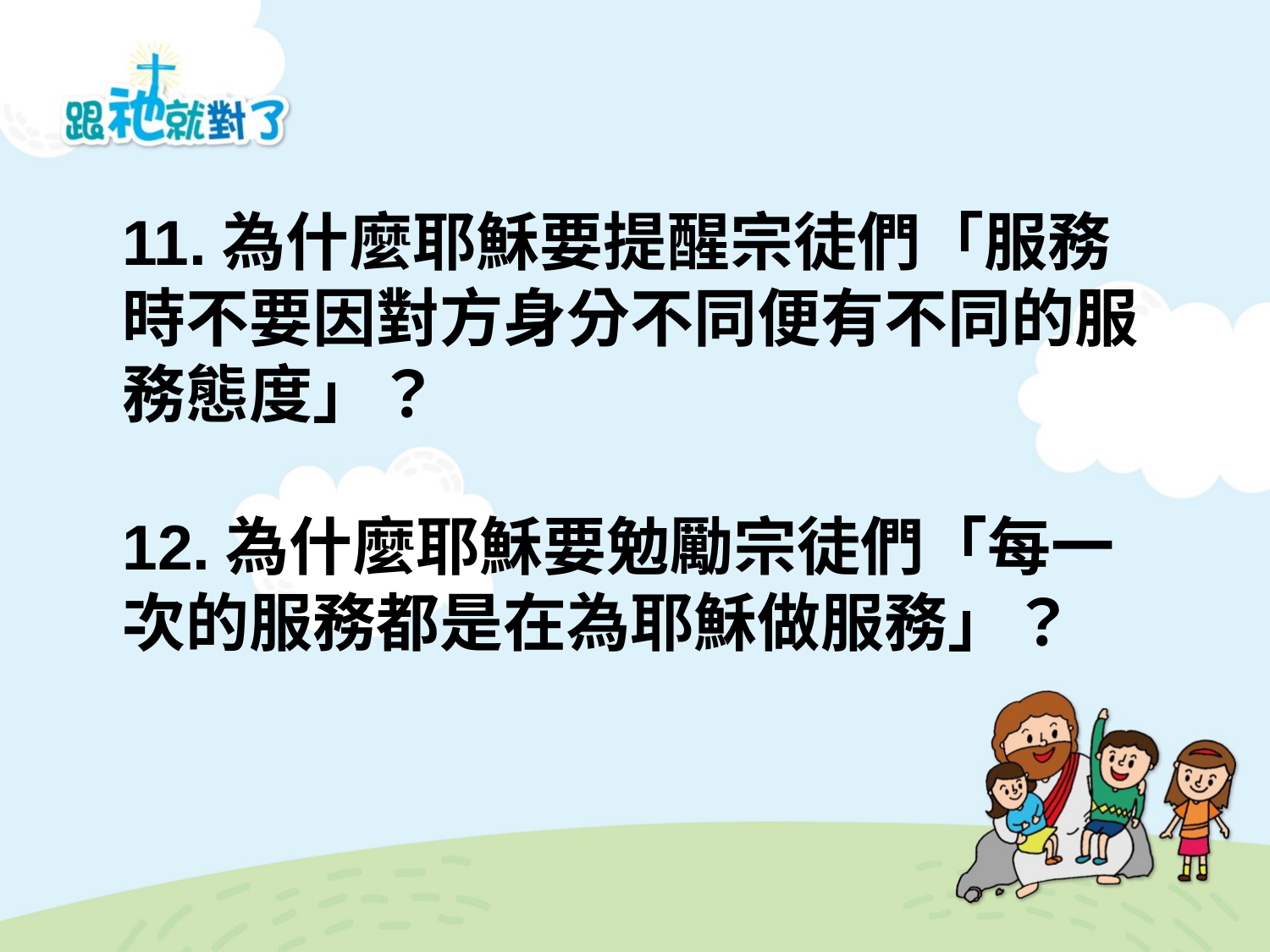

11.為什麼耶穌要提醒宗徒們「服務時不要因對方身分不同便有不同的服務態度」？

12.為什麼耶穌要勉勵宗徒們「每一次的服務都是在為耶穌做服務」？